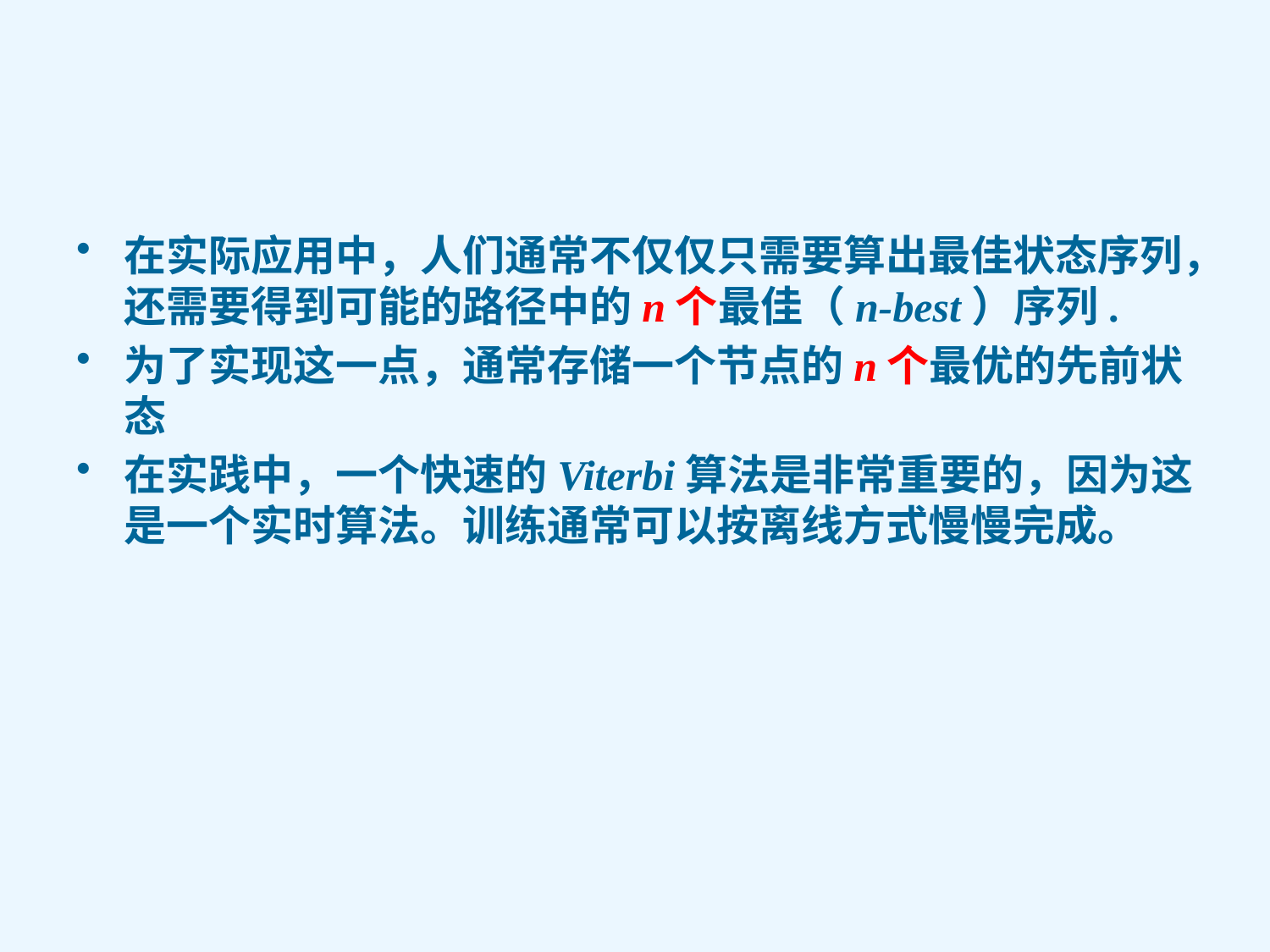

#
在实际应用中，人们通常不仅仅只需要算出最佳状态序列，还需要得到可能的路径中的n个最佳（n-best）序列.
为了实现这一点，通常存储一个节点的n个最优的先前状态
在实践中，一个快速的Viterbi算法是非常重要的，因为这是一个实时算法。训练通常可以按离线方式慢慢完成。